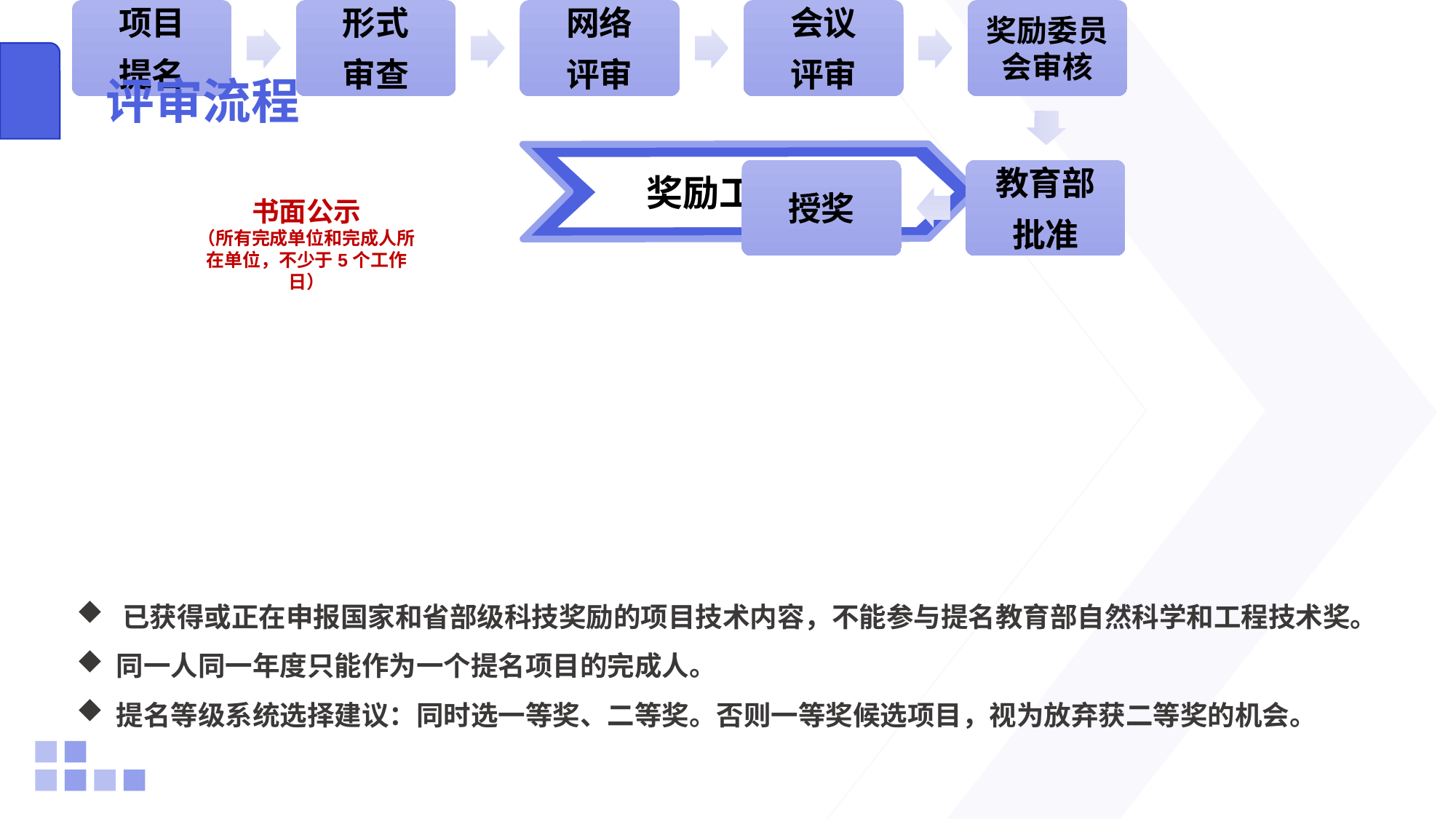

# 评审流程

奖励工作流程
书面公示
（所有完成单位和完成人所在单位，不少于5个工作日）
项目
提名

形式
审查

网络
评审

会议
评审

奖励委员会审核

教育部
批准

授奖
  已获得或正在申报国家和省部级科技奖励的项目技术内容，不能参与提名教育部自然科学和工程技术奖。
 同一人同一年度只能作为一个提名项目的完成人。
 提名等级系统选择建议：同时选一等奖、二等奖。否则一等奖候选项目，视为放弃获二等奖的机会。